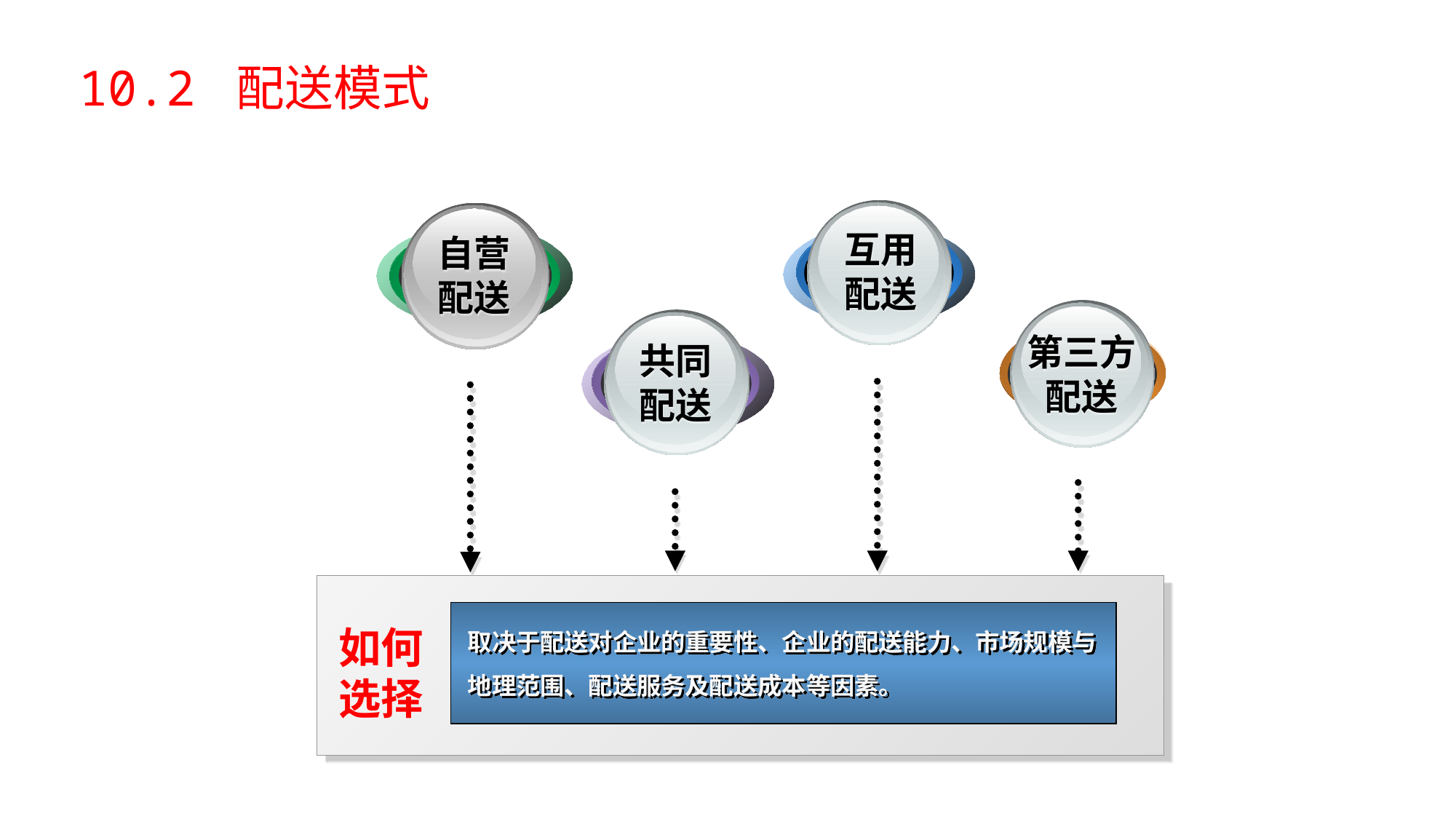

# 10.2 配送模式

互用
配送
自营
配送

第三方
配送
共同
配送

取决于配送对企业的重要性、企业的配送能力、市场规模与地理范围、配送服务及配送成本等因素。
如何
选择